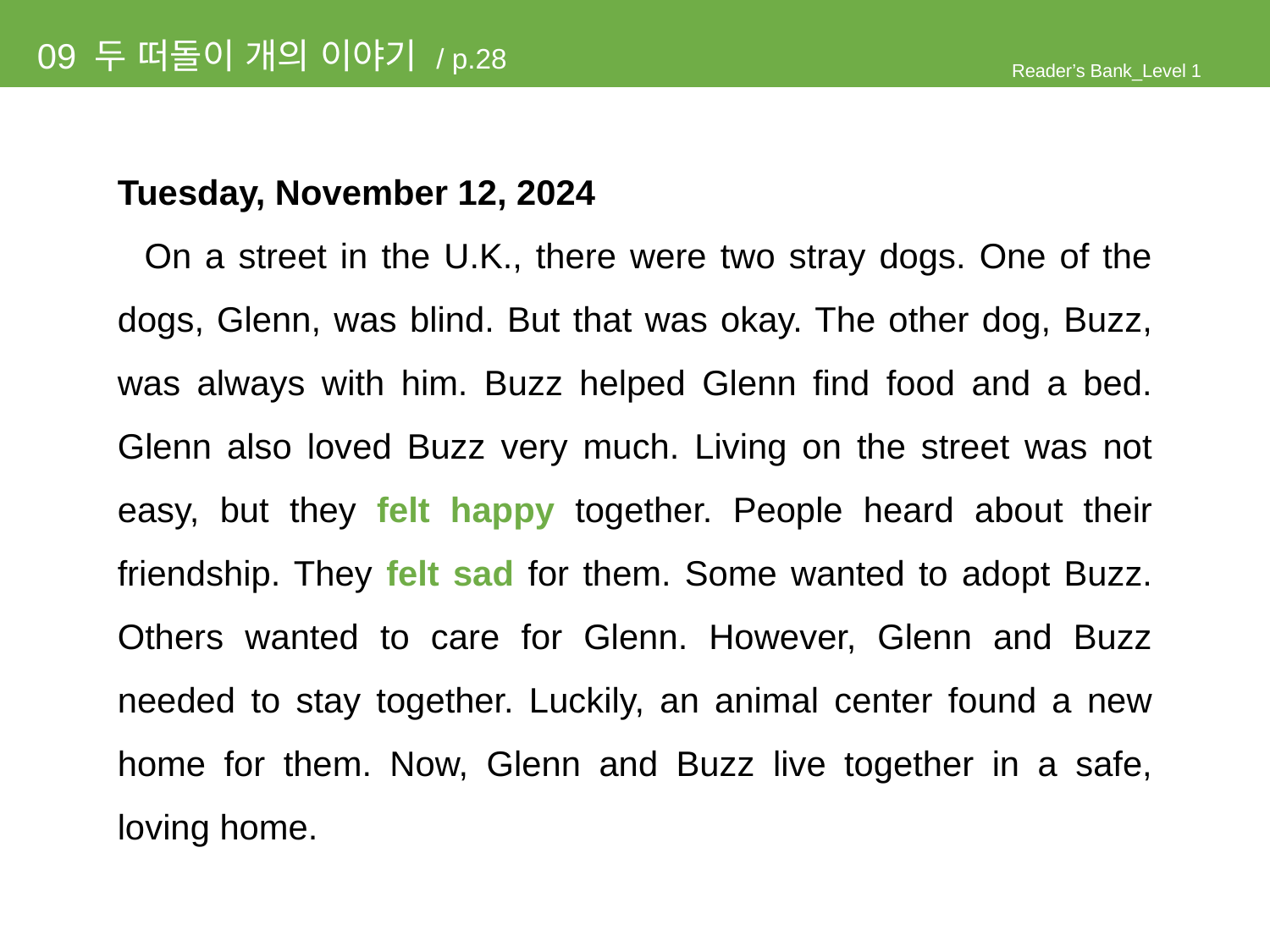

# 09 두 떠돌이 개의 이야기 / p.28
Reader’s Bank_Level 1

Tuesday, November 12, 2024
  On a street in the U.K., there were two stray dogs. One of the dogs, Glenn, was blind. But that was okay. The other dog, Buzz, was always with him. Buzz helped Glenn find food and a bed. Glenn also loved Buzz very much. Living on the street was not easy, but they felt happy together. People heard about their friendship. They felt sad for them. Some wanted to adopt Buzz. Others wanted to care for Glenn. However, Glenn and Buzz needed to stay together. Luckily, an animal center found a new home for them. Now, Glenn and Buzz live together in a safe, loving home.